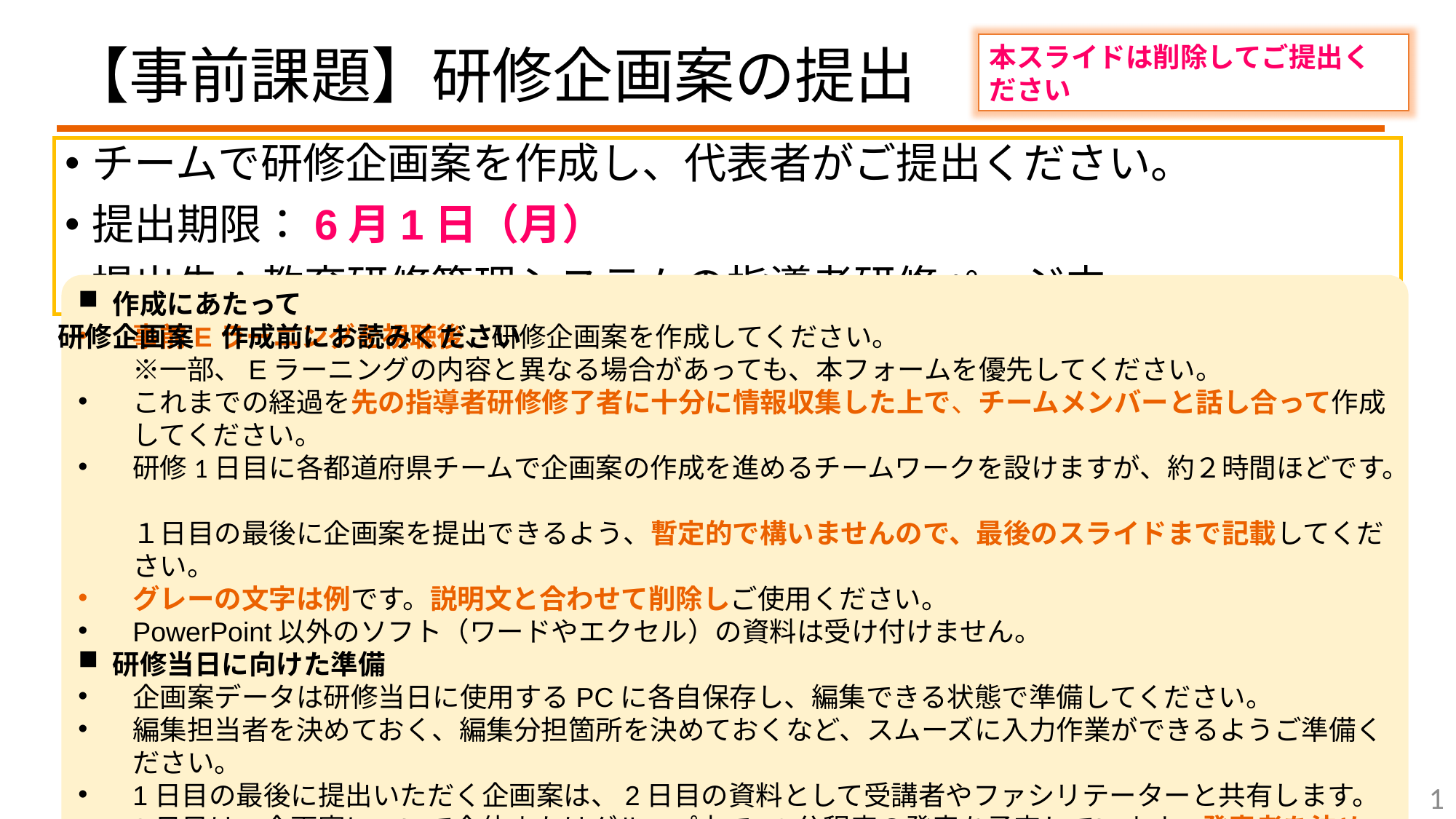

# 【事前課題】研修企画案の提出
本スライドは削除してご提出ください
チームで研修企画案を作成し、代表者がご提出ください。
提出期限：6月1日（月）
提出先：教育研修管理システムの指導者研修ページ内
研修企画案　作成前にお読みください
作成にあたって
事前Eラーニングを視聴後、研修企画案を作成してください。
※一部、Eラーニングの内容と異なる場合があっても、本フォームを優先してください。
これまでの経過を先の指導者研修修了者に十分に情報収集した上で、チームメンバーと話し合って作成してください。
研修1日目に各都道府県チームで企画案の作成を進めるチームワークを設けますが、約２時間ほどです。
１日目の最後に企画案を提出できるよう、暫定的で構いませんので、最後のスライドまで記載してください。
グレーの文字は例です。説明文と合わせて削除しご使用ください。
PowerPoint以外のソフト（ワードやエクセル）の資料は受け付けません。
研修当日に向けた準備
企画案データは研修当日に使用するPCに各自保存し、編集できる状態で準備してください。
編集担当者を決めておく、編集分担箇所を決めておくなど、スムーズに入力作業ができるようご準備ください。
1日目の最後に提出いただく企画案は、2日目の資料として受講者やファシリテーターと共有します。
2日目は、企画案について全体またはグループ内で10分程度の発表を予定しています。発表者を決めておいてください。
1